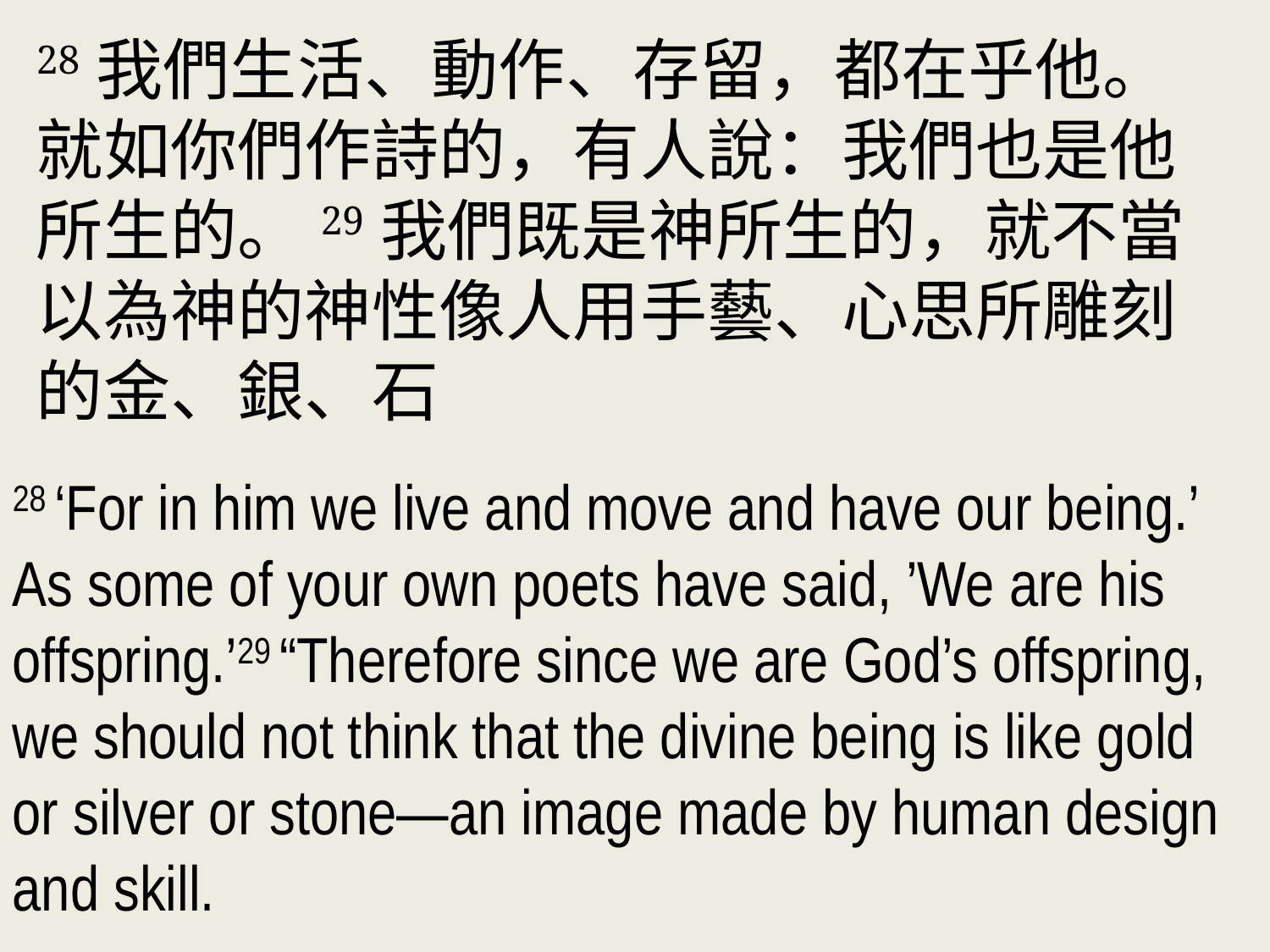

28我們生活、動作、存留，都在乎他。就如你們作詩的，有人說：我們也是他所生的。29我們既是神所生的，就不當以為神的神性像人用手藝、心思所雕刻的金、銀、石
28 ‘For in him we live and move and have our being.’ As some of your own poets have said, ’We are his offspring.’29 “Therefore since we are God’s offspring, we should not think that the divine being is like gold or silver or stone—an image made by human design and skill.